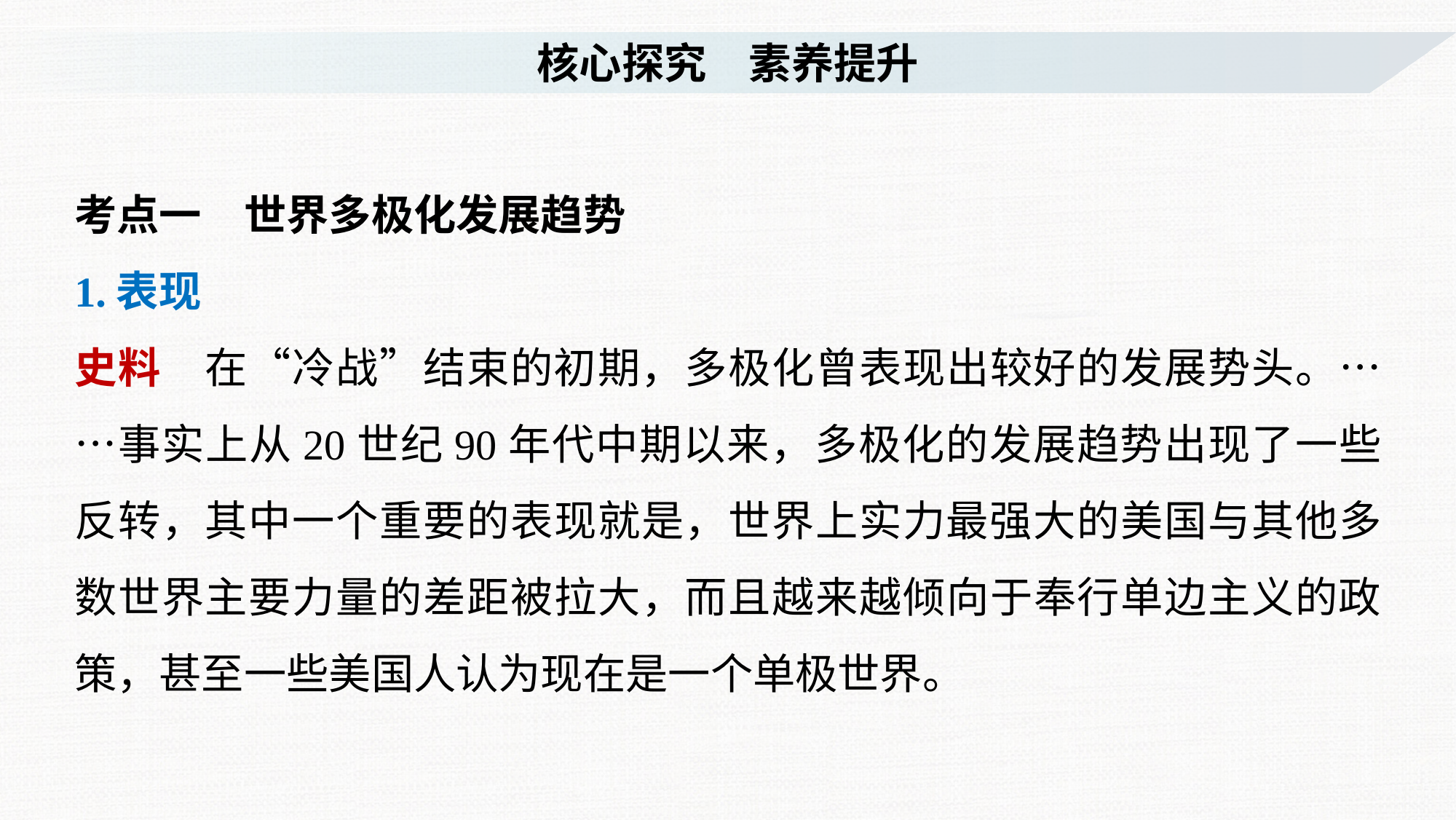

核心探究　素养提升

考点一　世界多极化发展趋势
1.表现
史料　在“冷战”结束的初期，多极化曾表现出较好的发展势头。……事实上从20世纪90年代中期以来，多极化的发展趋势出现了一些反转，其中一个重要的表现就是，世界上实力最强大的美国与其他多数世界主要力量的差距被拉大，而且越来越倾向于奉行单边主义的政策，甚至一些美国人认为现在是一个单极世界。